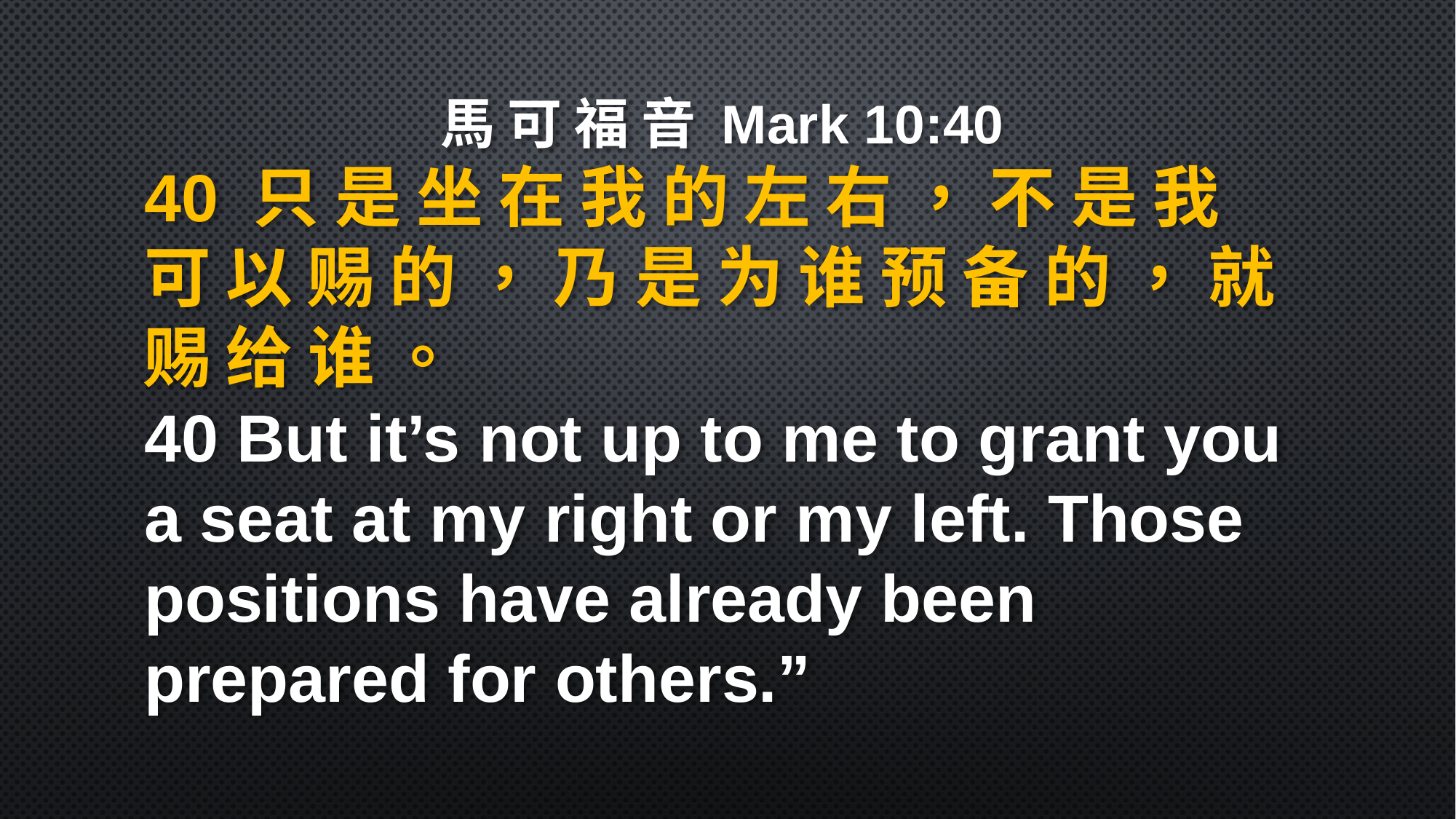

馬 可 福 音 Mark 10:40
40 只 是 坐 在 我 的 左 右 ， 不 是 我 可 以 赐 的 ， 乃 是 为 谁 预 备 的 ， 就 赐 给 谁 。
40 But it’s not up to me to grant you a seat at my right or my left. Those positions have already been prepared for others.”